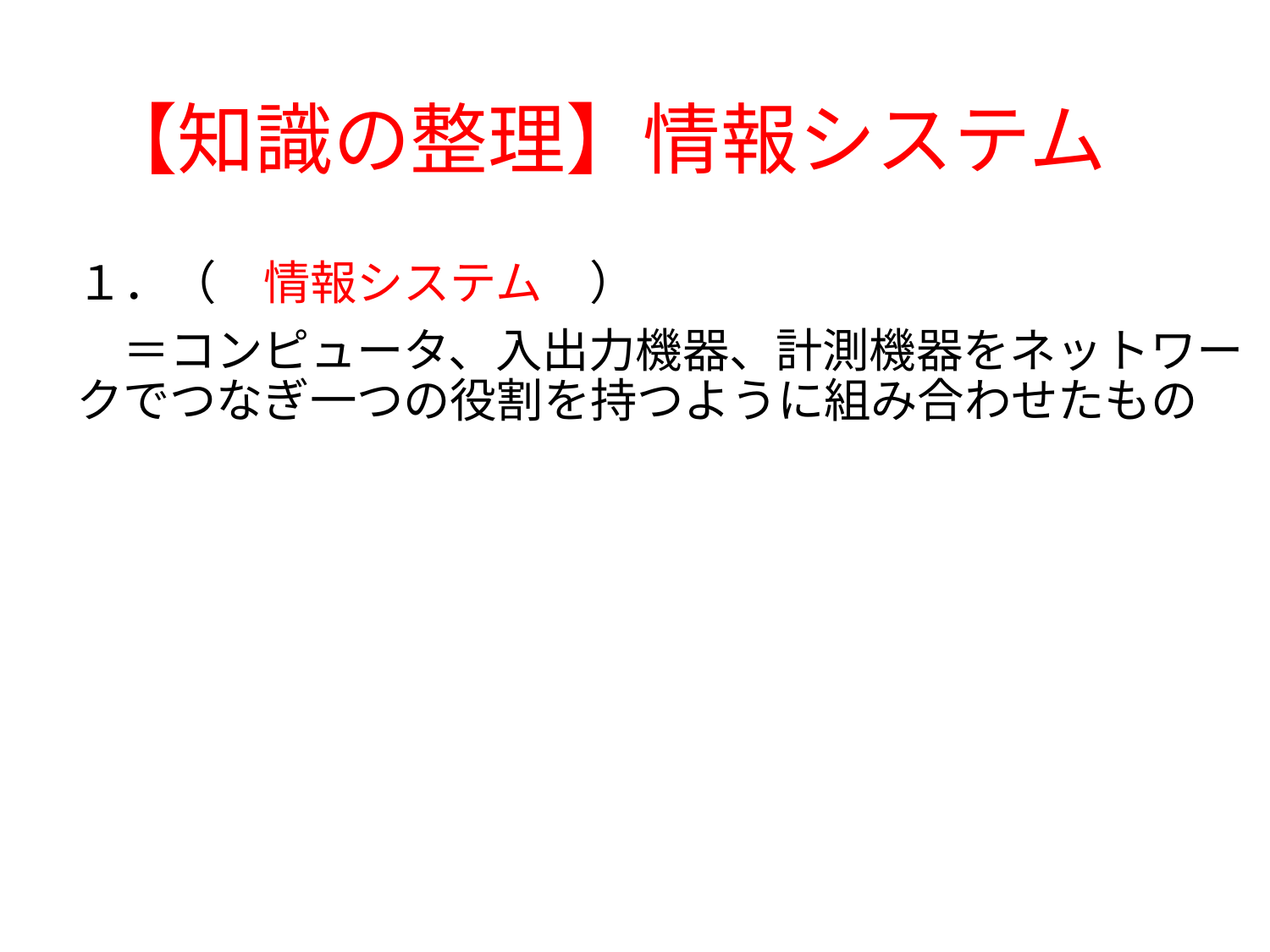

# 【知識の整理】情報システム
１．（　情報システム　）
　＝コンピュータ、入出力機器、計測機器をネットワークでつなぎ一つの役割を持つように組み合わせたもの